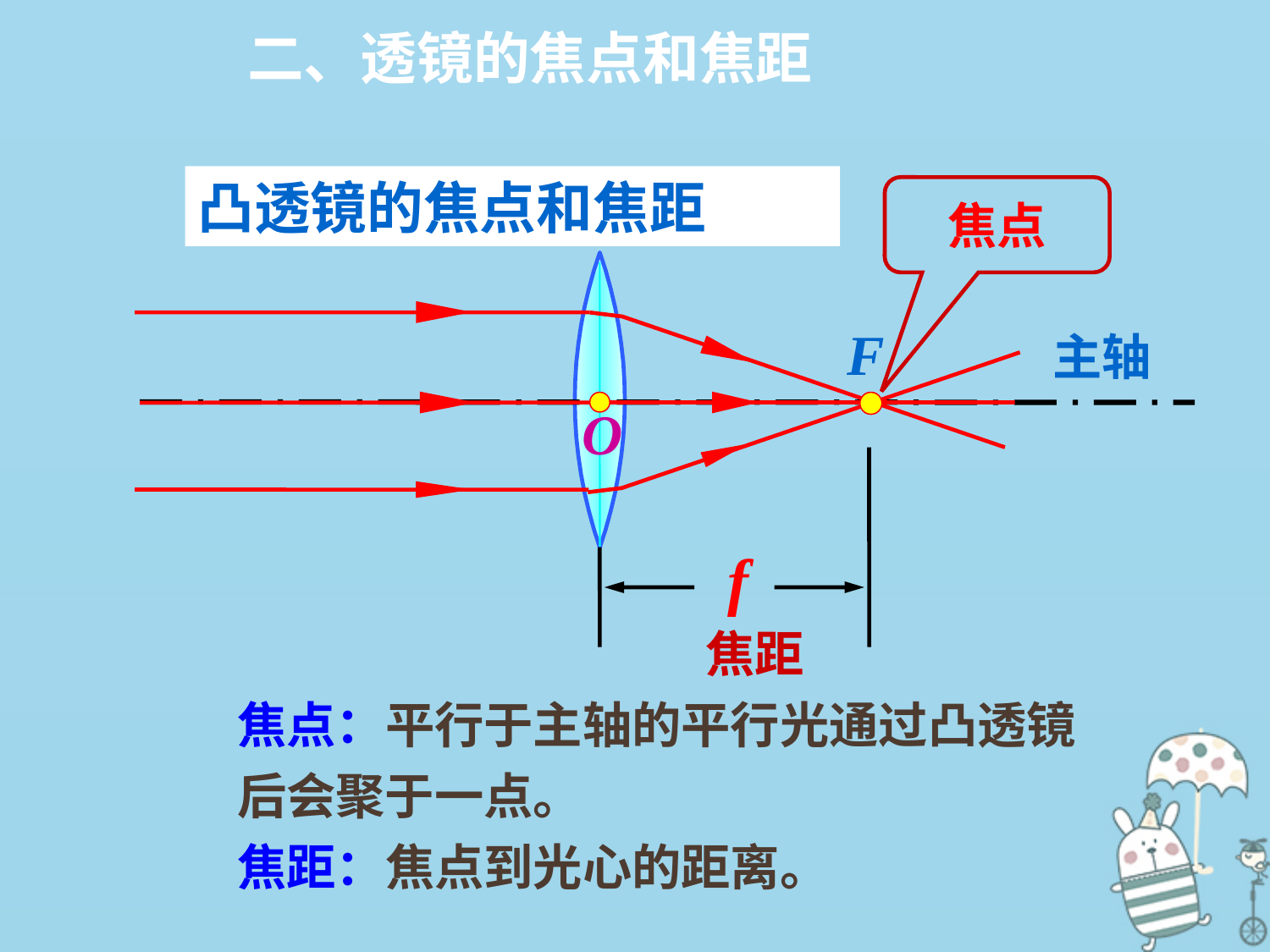

二、透镜的焦点和焦距
凸透镜的焦点和焦距
焦点

F
主轴
O

f

焦距
焦点：平行于主轴的平行光通过凸透镜后会聚于一点。
焦距：焦点到光心的距离。